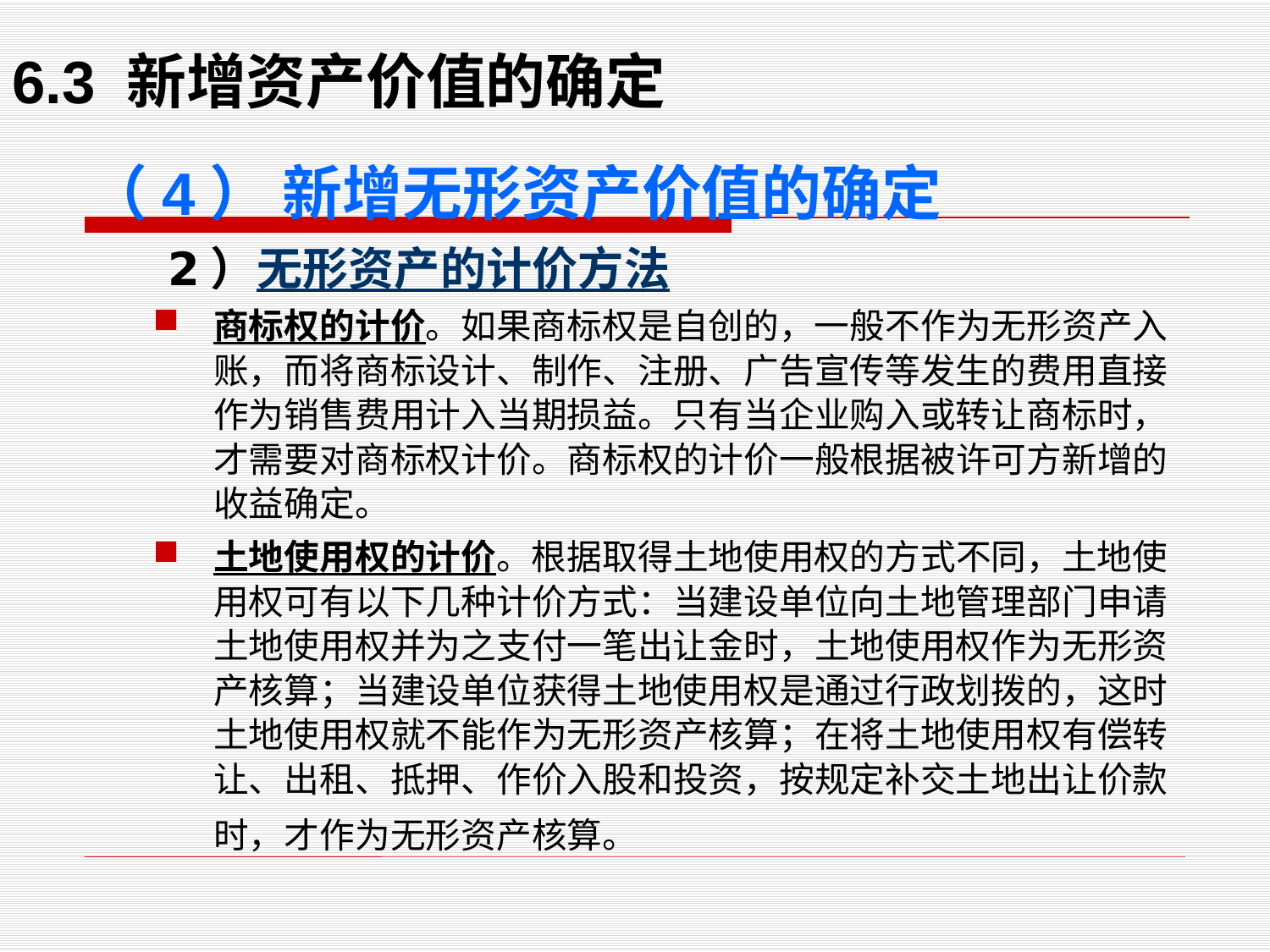

6.3 新增资产价值的确定
（4） 新增无形资产价值的确定
     2）无形资产的计价方法
商标权的计价。如果商标权是自创的，一般不作为无形资产入账，而将商标设计、制作、注册、广告宣传等发生的费用直接作为销售费用计入当期损益。只有当企业购入或转让商标时，才需要对商标权计价。商标权的计价一般根据被许可方新增的收益确定。
土地使用权的计价。根据取得土地使用权的方式不同，土地使用权可有以下几种计价方式：当建设单位向土地管理部门申请土地使用权并为之支付一笔出让金时，土地使用权作为无形资产核算；当建设单位获得土地使用权是通过行政划拨的，这时土地使用权就不能作为无形资产核算；在将土地使用权有偿转让、出租、抵押、作价入股和投资，按规定补交土地出让价款时，才作为无形资产核算。